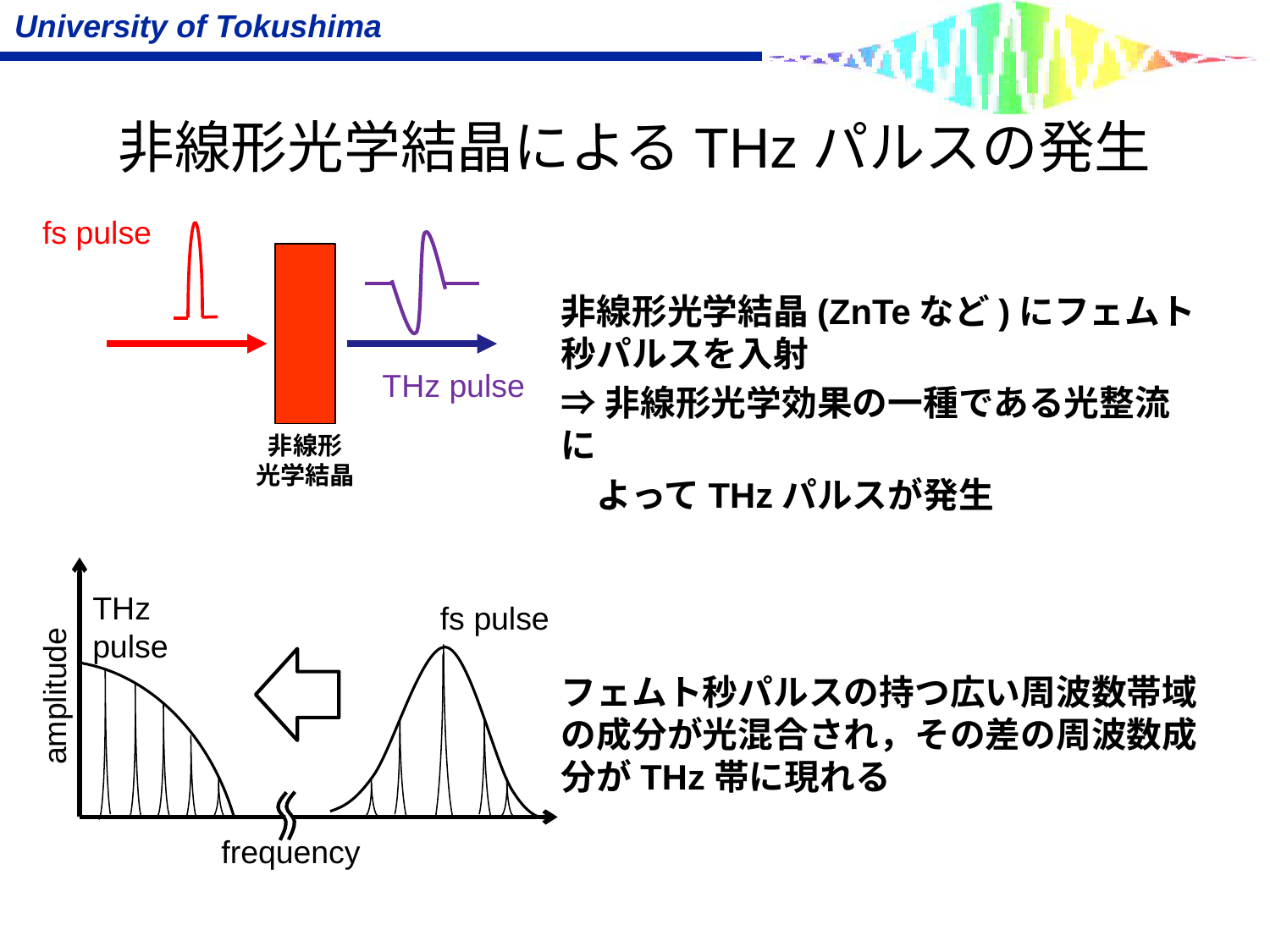

# 非線形光学結晶によるTHzパルスの発生
fs pulse

THz pulse
非線形
光学結晶
非線形光学結晶(ZnTeなど)にフェムト秒パルスを入射
⇒非線形光学効果の一種である光整流に
　よってTHzパルスが発生

フェムト秒パルスの持つ広い周波数帯域の成分が光混合され，その差の周波数成分がTHz帯に現れる

THz
pulse
fs pulse
amplitude

frequency